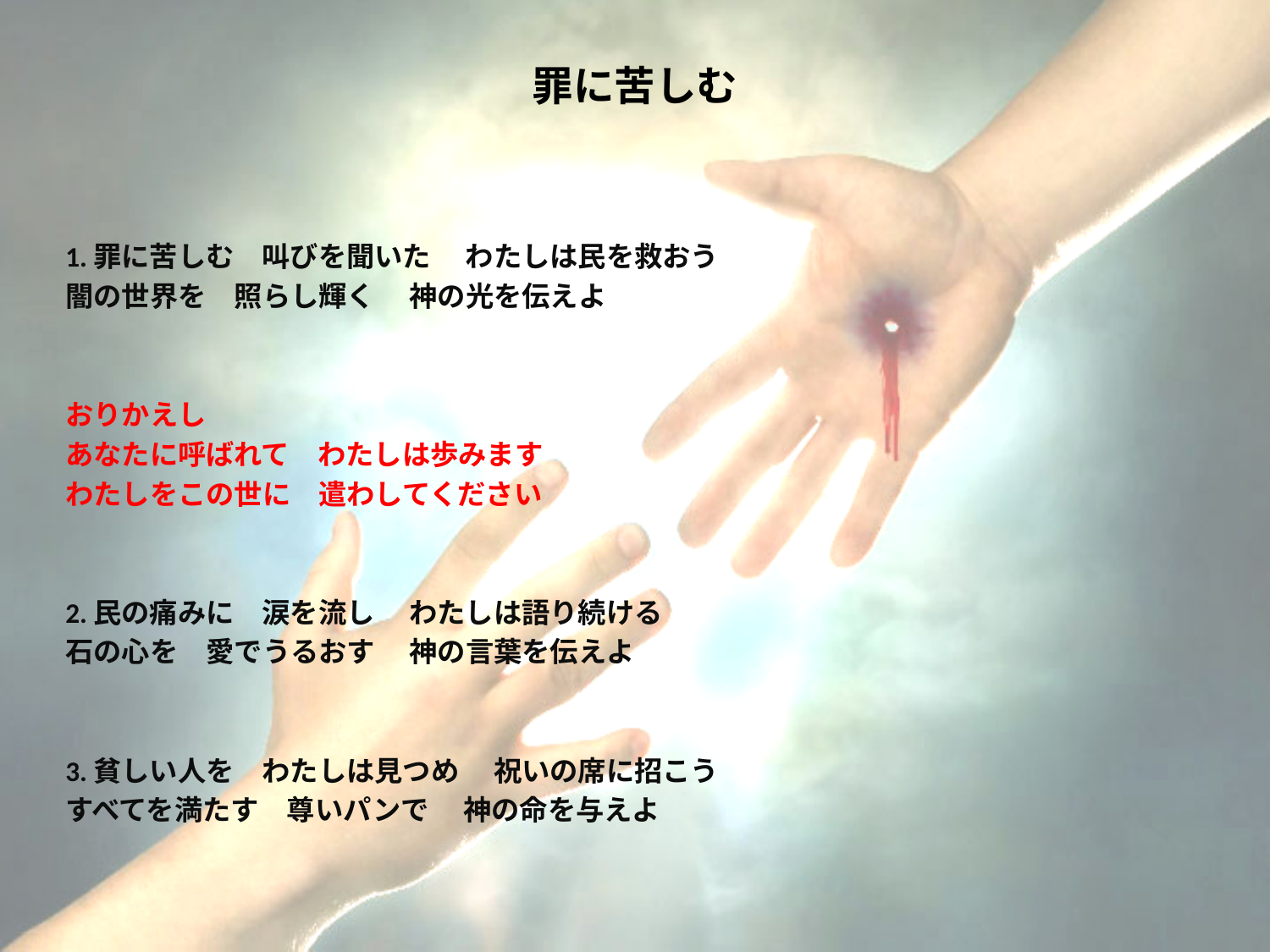

# 罪に苦しむ
1.罪に苦しむ　叫びを聞いた 　わたしは民を救おう
闇の世界を　照らし輝く 　神の光を伝えよ

おりかえし
あなたに呼ばれて　わたしは歩みます
わたしをこの世に　遣わしてください

2.民の痛みに　涙を流し 　わたしは語り続ける
石の心を　愛でうるおす 　神の言葉を伝えよ

3.貧しい人を　わたしは見つめ 　祝いの席に招こう
すべてを満たす　尊いパンで 　神の命を与えよ